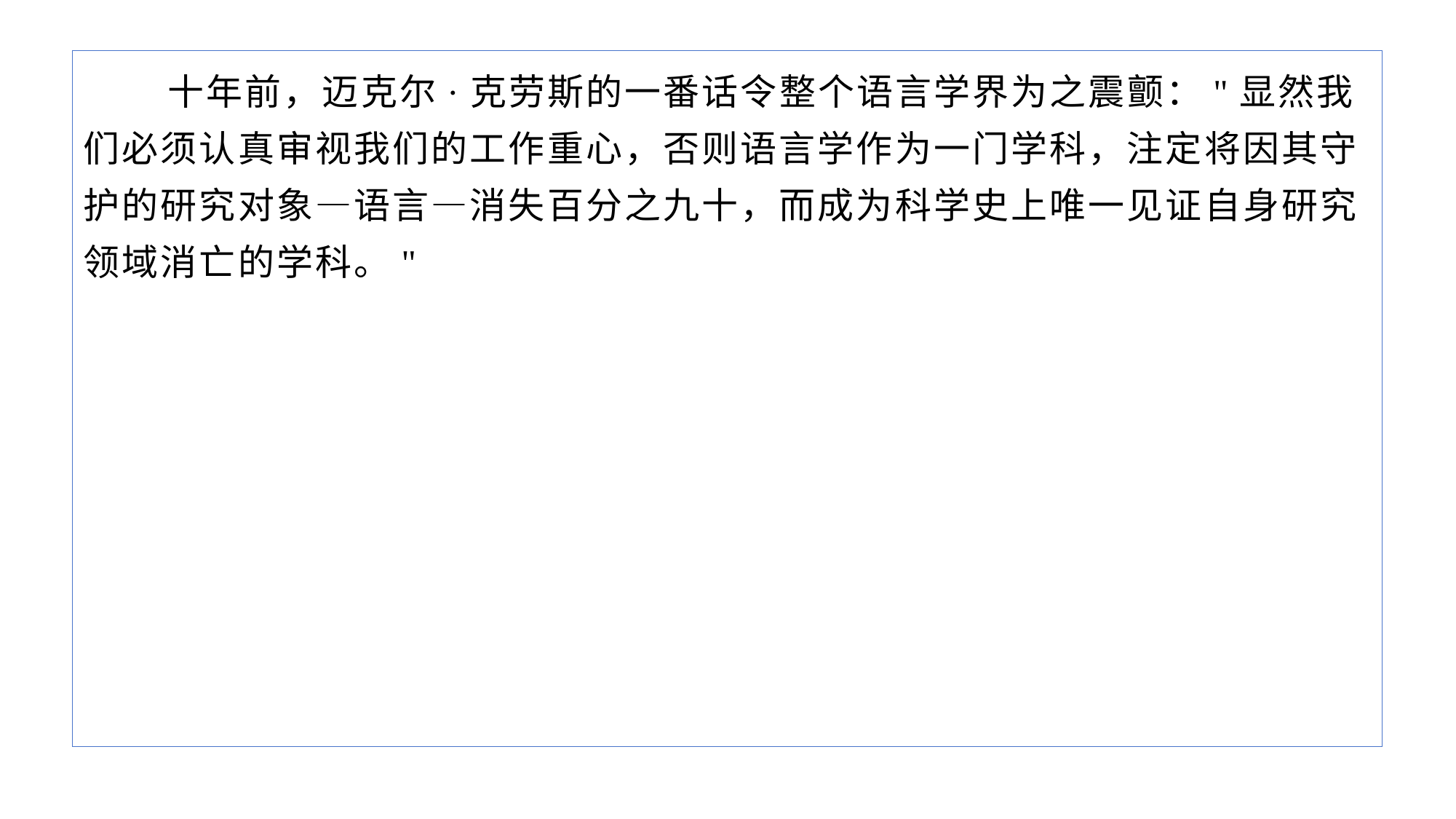

十年前，迈克尔·克劳斯的一番话令整个语言学界为之震颤："显然我们必须认真审视我们的工作重心，否则语言学作为一门学科，注定将因其守护的研究对象—语言—消失百分之九十，而成为科学史上唯一见证自身研究领域消亡的学科。"